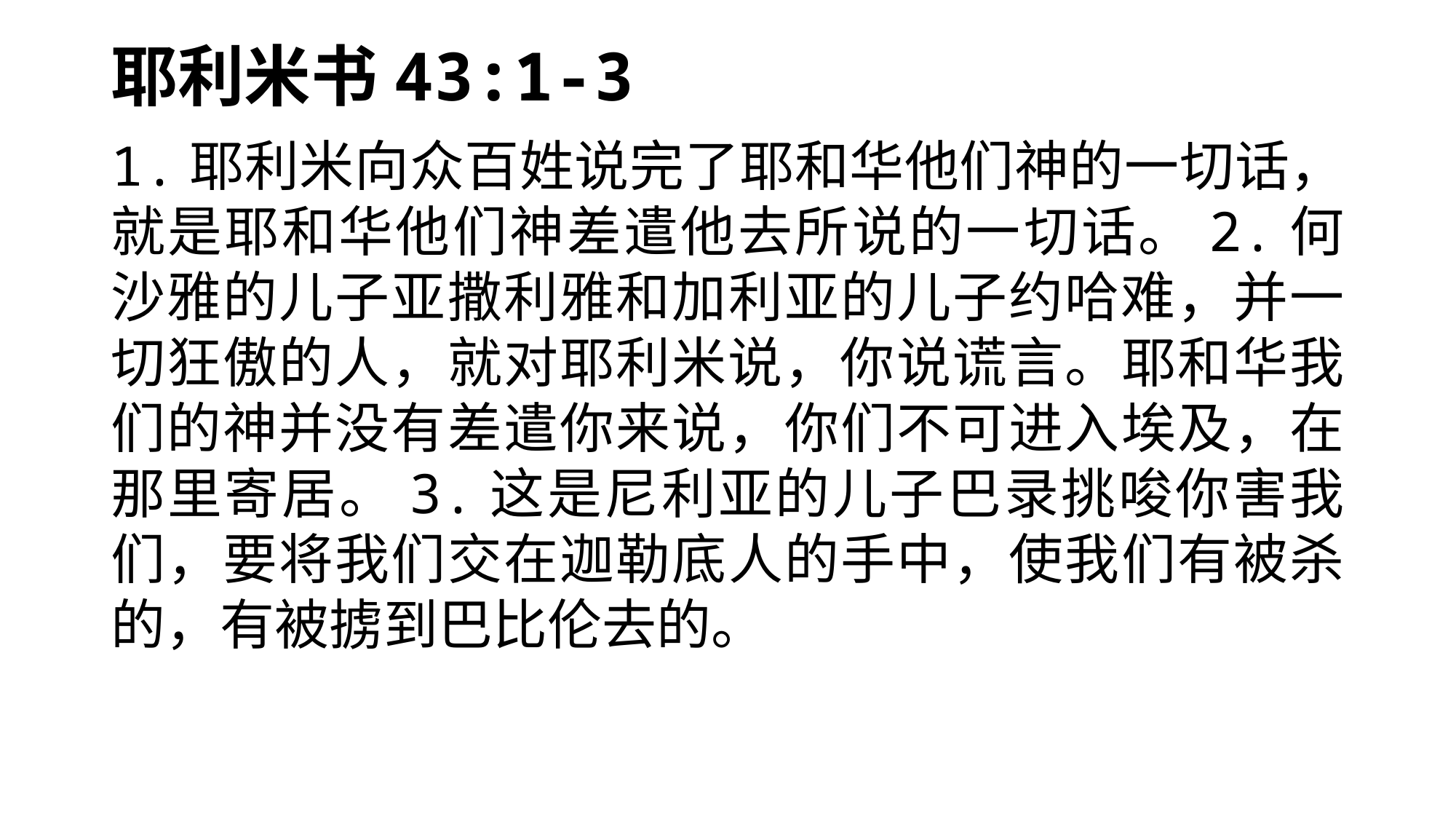

# 耶利米书43:1-3
1.耶利米向众百姓说完了耶和华他们神的一切话，就是耶和华他们神差遣他去所说的一切话。2.何沙雅的儿子亚撒利雅和加利亚的儿子约哈难，并一切狂傲的人，就对耶利米说，你说谎言。耶和华我们的神并没有差遣你来说，你们不可进入埃及，在那里寄居。3.这是尼利亚的儿子巴录挑唆你害我们，要将我们交在迦勒底人的手中，使我们有被杀的，有被掳到巴比伦去的。